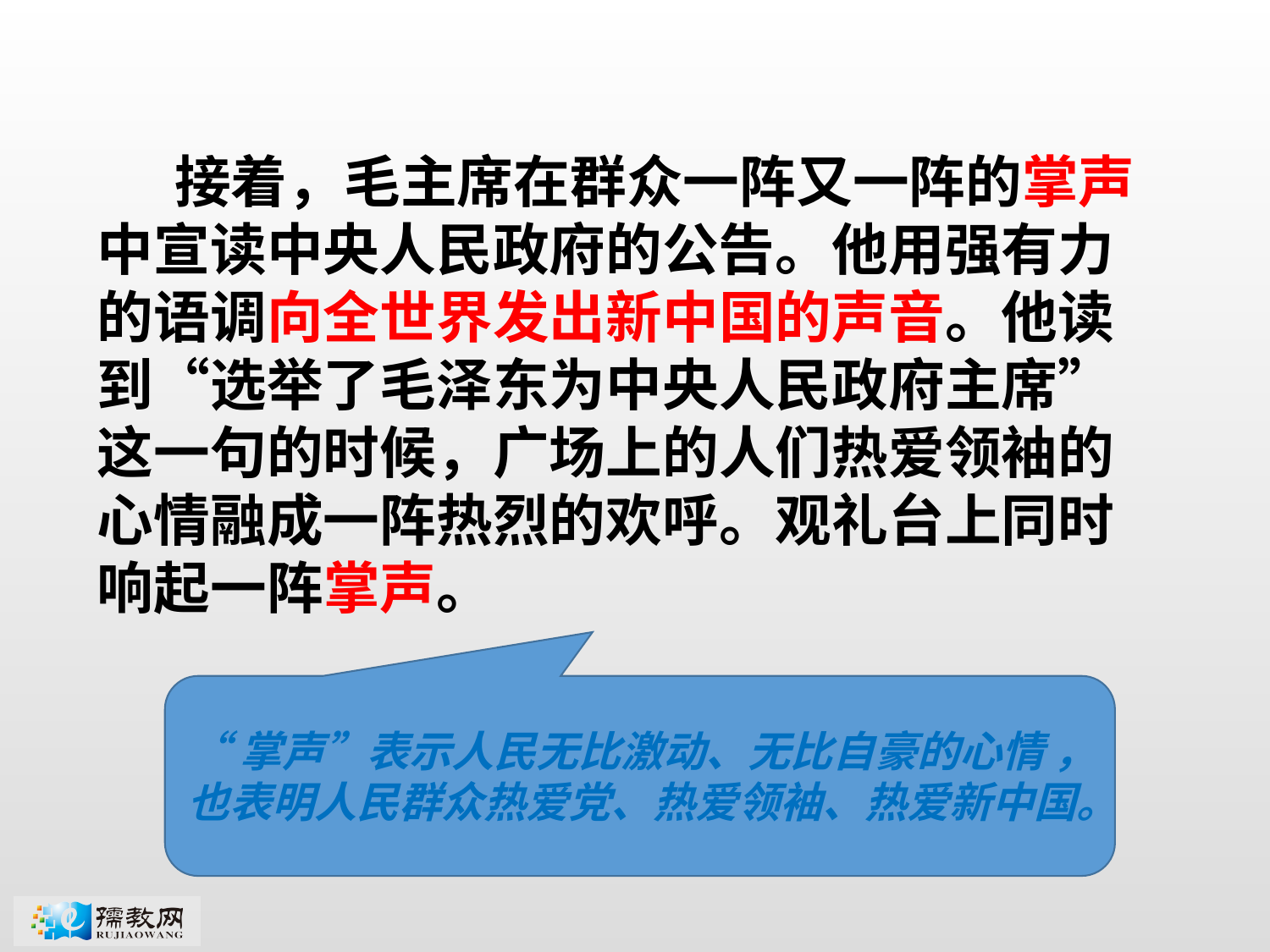

接着，毛主席在群众一阵又一阵的掌声中宣读中央人民政府的公告。他用强有力的语调向全世界发出新中国的声音。他读到“选举了毛泽东为中央人民政府主席”这一句的时候，广场上的人们热爱领袖的心情融成一阵热烈的欢呼。观礼台上同时响起一阵掌声。
“掌声”表示人民无比激动、无比自豪的心情 ，也表明人民群众热爱党、热爱领袖、热爱新中国。